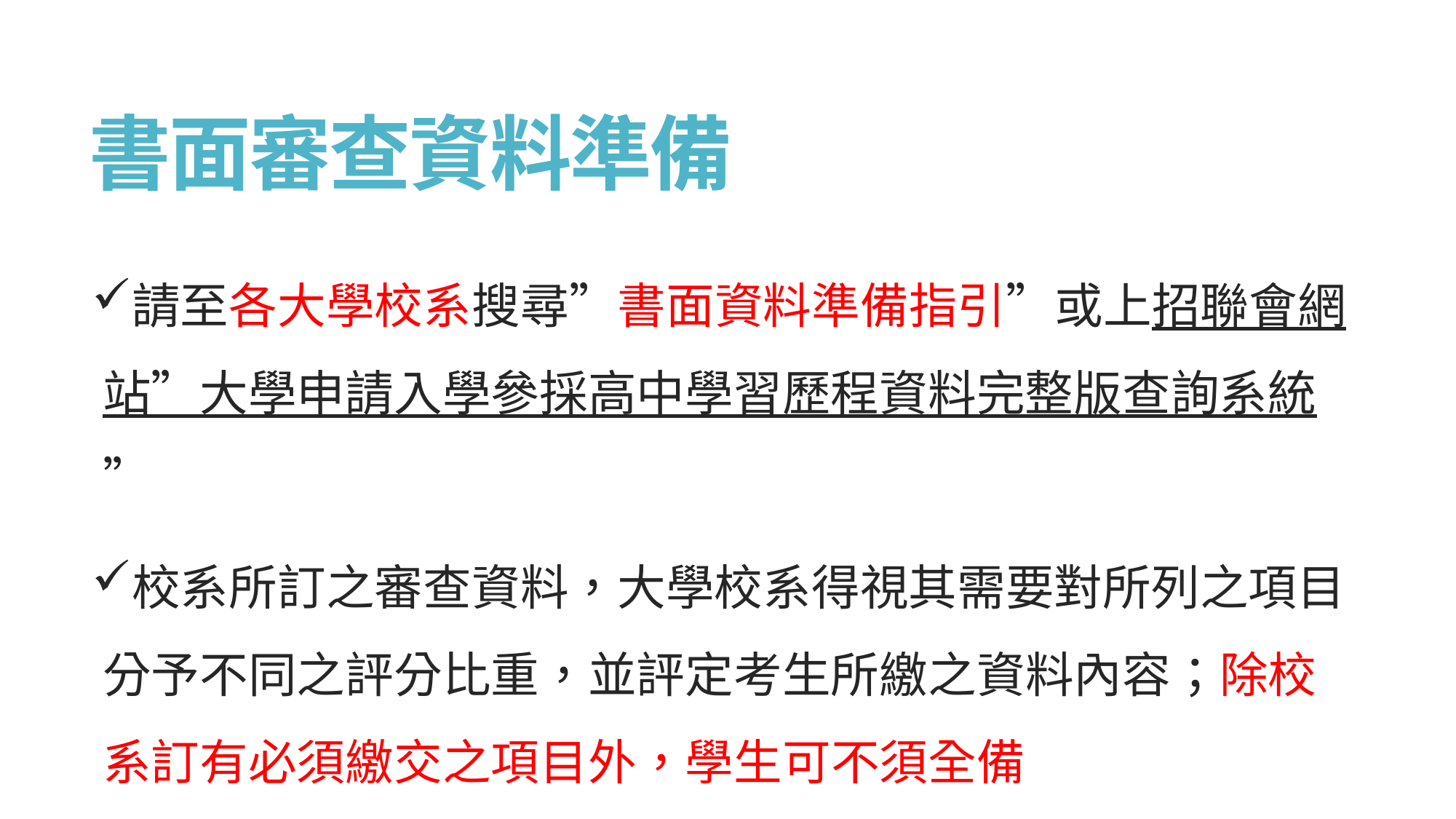

# 書面審查資料準備
請至各大學校系搜尋”書面資料準備指引”或上招聯會網站”大學申請入學參採高中學習歷程資料完整版查詢系統”
校系所訂之審查資料，大學校系得視其需要對所列之項目分予不同之評分比重，並評定考生所繳之資料內容；除校系訂有必須繳交之項目外，學生可不須全備